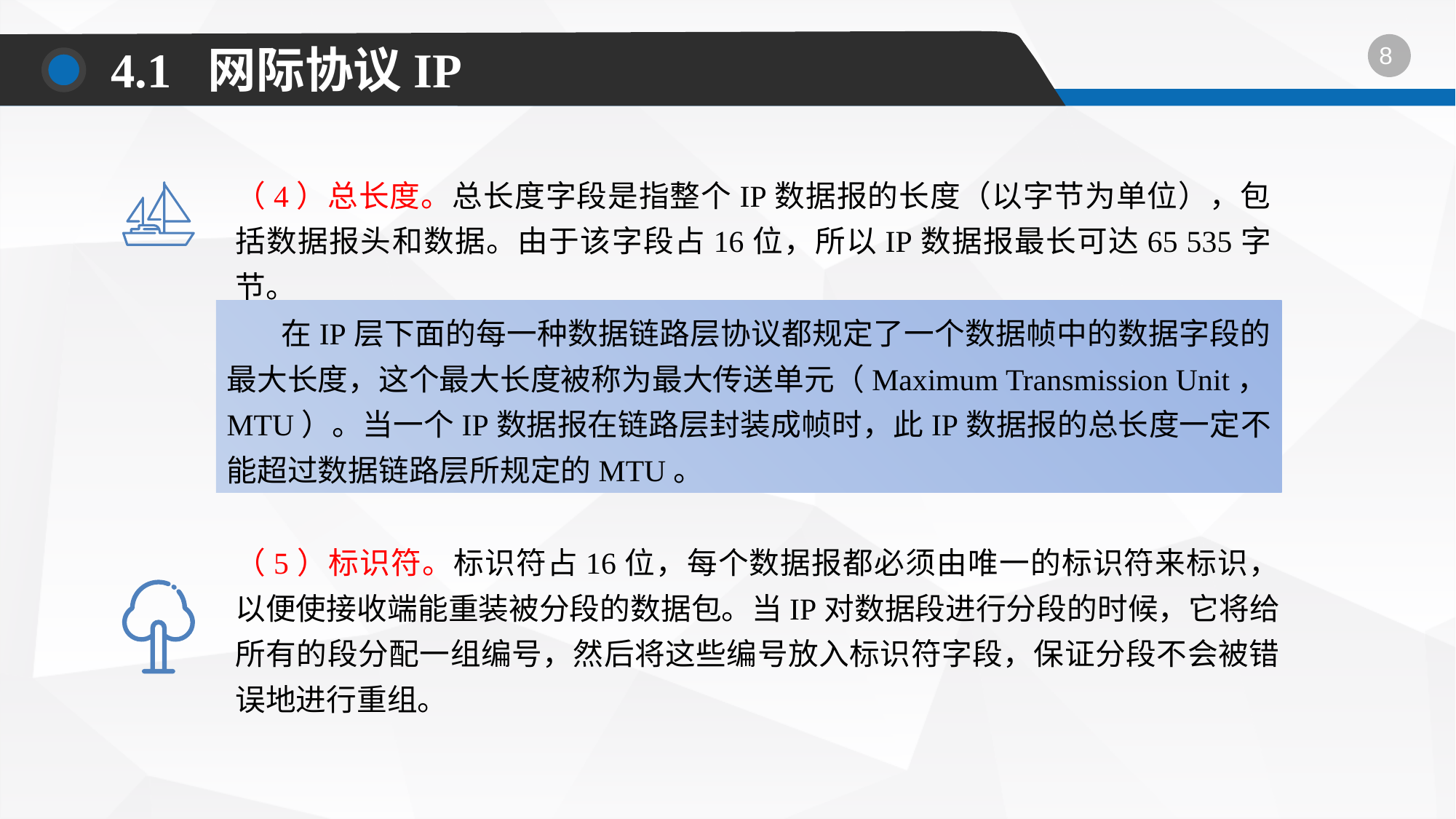

4.1  网际协议IP
（4）总长度。总长度字段是指整个IP数据报的长度（以字节为单位），包括数据报头和数据。由于该字段占16位，所以IP数据报最长可达65 535字节。

在IP层下面的每一种数据链路层协议都规定了一个数据帧中的数据字段的最大长度，这个最大长度被称为最大传送单元（Maximum Transmission Unit，MTU）。当一个IP数据报在链路层封装成帧时，此IP数据报的总长度一定不能超过数据链路层所规定的MTU。
（5）标识符。标识符占16位，每个数据报都必须由唯一的标识符来标识，以便使接收端能重装被分段的数据包。当IP对数据段进行分段的时候，它将给所有的段分配一组编号，然后将这些编号放入标识符字段，保证分段不会被错误地进行重组。